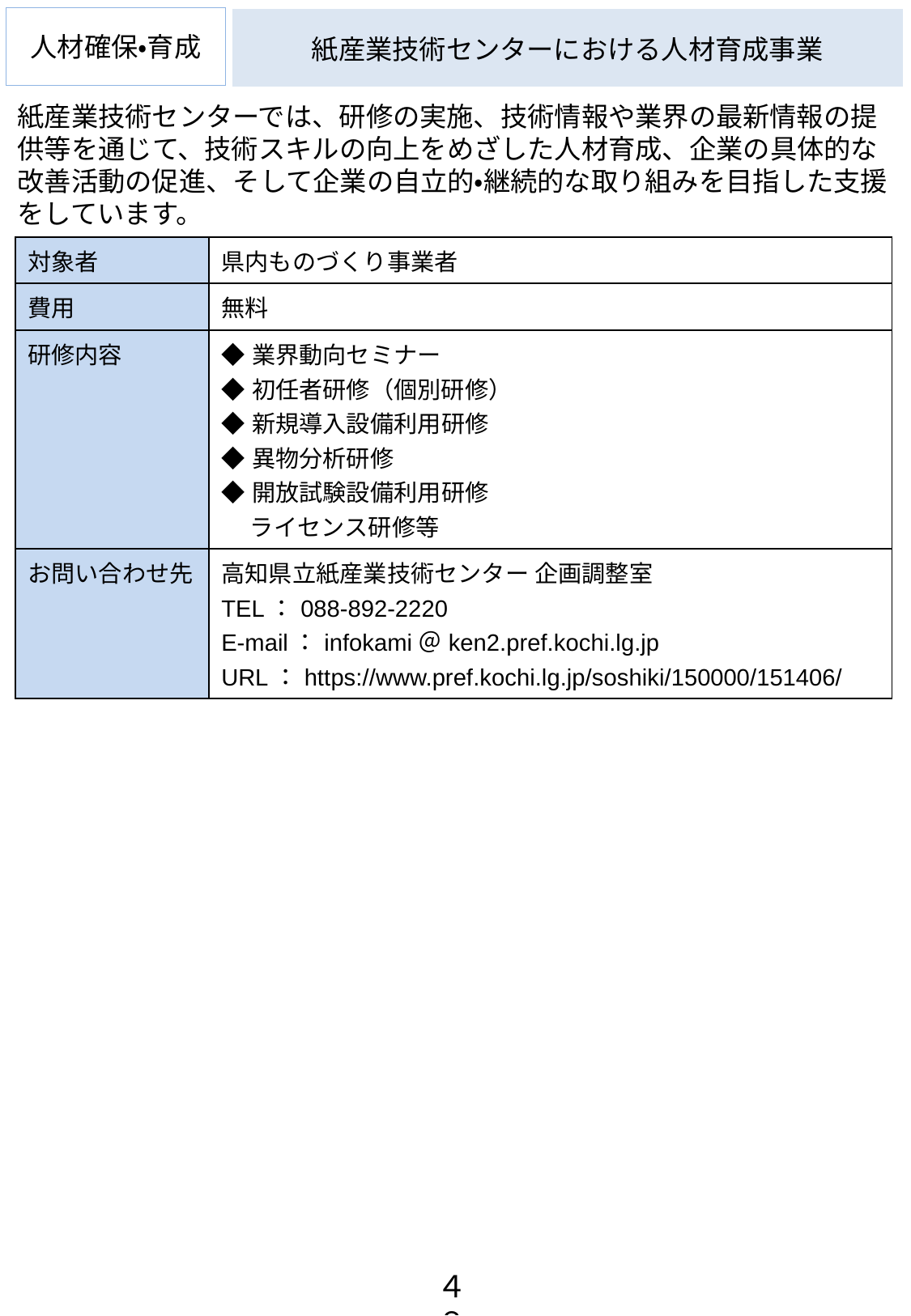

人材確保・育成
紙産業技術センターにおける人材育成事業
紙産業技術センターでは、研修の実施、技術情報や業界の最新情報の提供等を通じて、技術スキルの向上をめざした人材育成、企業の具体的な改善活動の促進、そして企業の自立的・継続的な取り組みを目指した支援をしています。
| 対象者 | 県内ものづくり事業者 |
| --- | --- |
| 費用 | 無料 |
| 研修内容 | ◆業界動向セミナー ◆初任者研修（個別研修） ◆新規導入設備利用研修 ◆異物分析研修 ◆開放試験設備利用研修 　 ライセンス研修等 |
| お問い合わせ先 | 高知県立紙産業技術センター 企画調整室 TEL：088-892-2220 E-mail：infokami＠ken2.pref.kochi.lg.jp URL：https://www.pref.kochi.lg.jp/soshiki/150000/151406/ |
４８